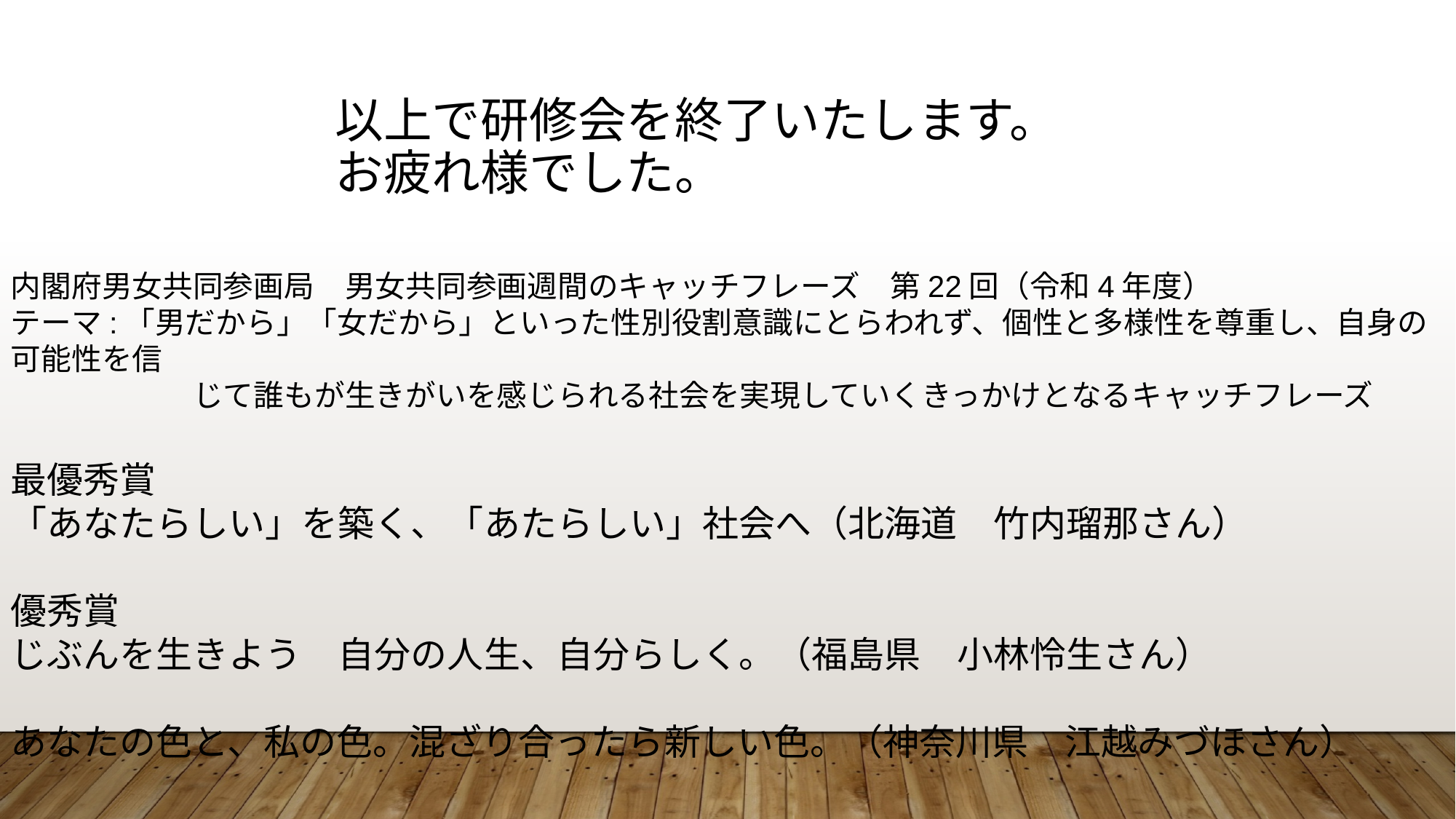

以上で研修会を終了いたします。
お疲れ様でした。
内閣府男女共同参画局　男女共同参画週間のキャッチフレーズ　第22回（令和4年度）
テーマ:「男だから」「女だから」といった性別役割意識にとらわれず、個性と多様性を尊重し、自身の可能性を信
　　　　　　じて誰もが生きがいを感じられる社会を実現していくきっかけとなるキャッチフレーズ

最優秀賞
「あなたらしい」を築く、「あたらしい」社会へ（北海道　竹内瑠那さん）

優秀賞
じぶんを生きよう　自分の人生、自分らしく。（福島県　小林怜生さん）

あなたの色と、私の色。混ざり合ったら新しい色。（神奈川県　江越みづほさん）